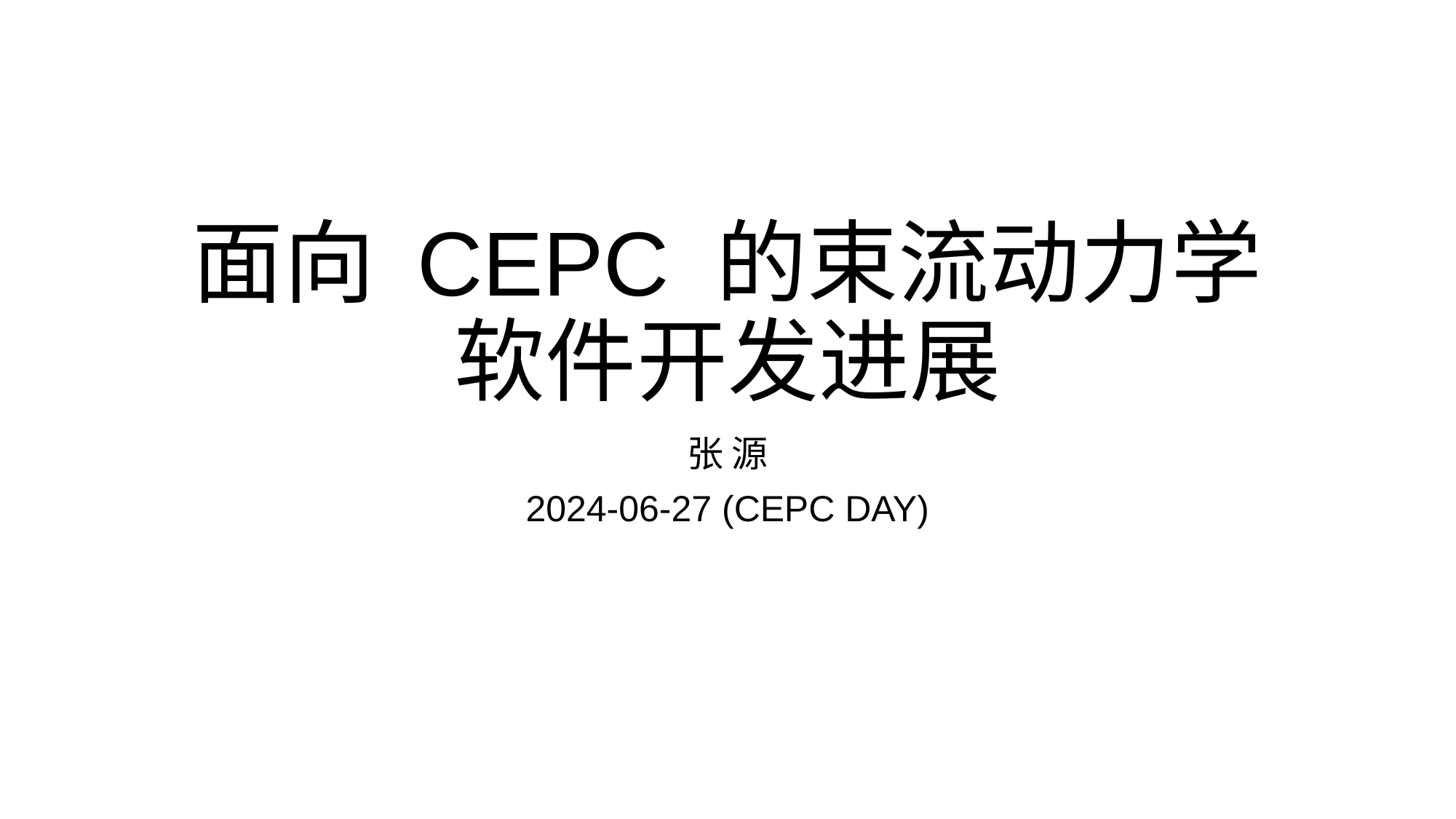

# 面向 CEPC 的束流动力学软件开发进展
张 源
2024-06-27 (CEPC DAY)